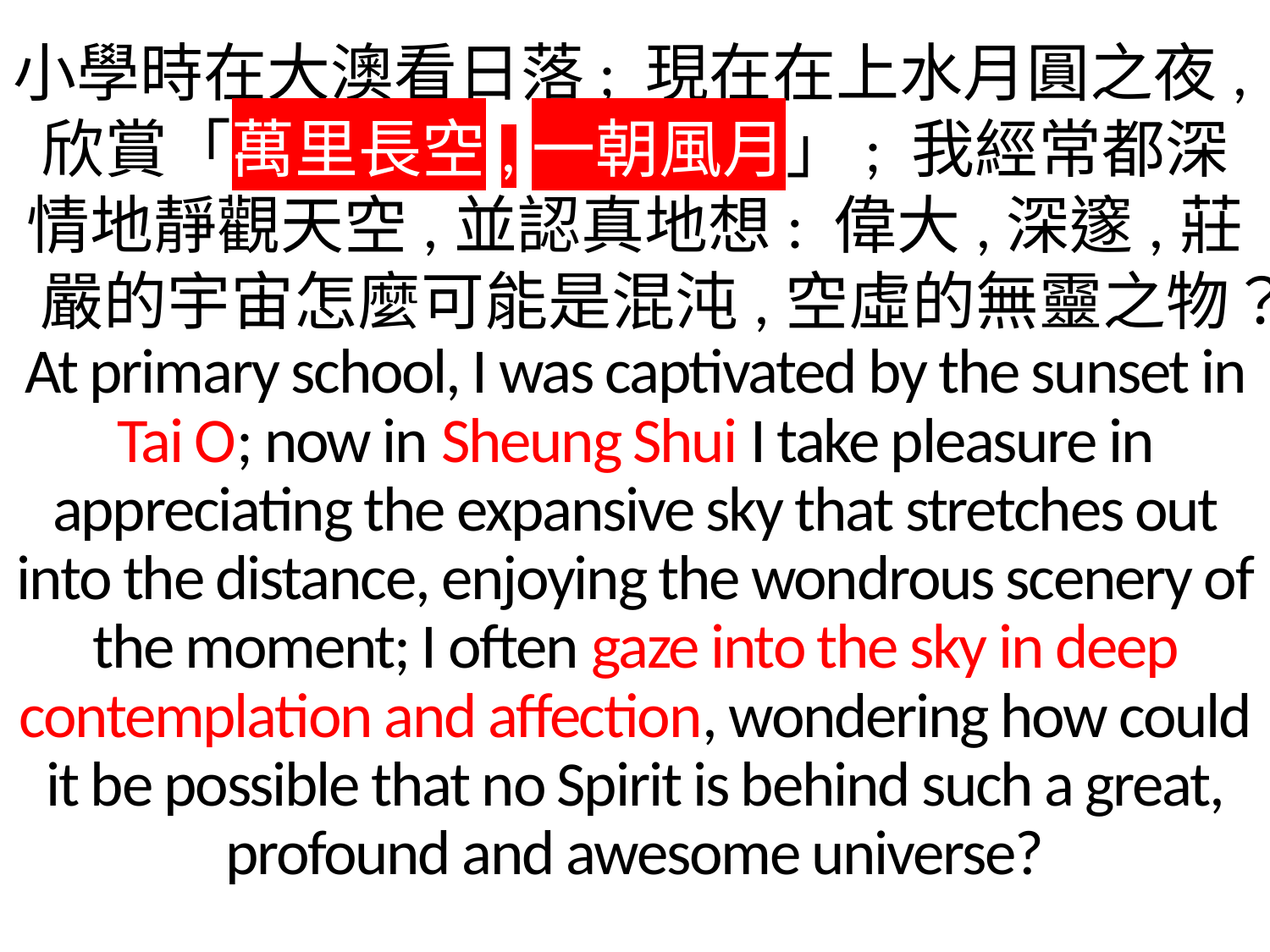

小學時在大澳看日落; 現在在上水月圓之夜,欣賞「萬里長空,一朝風月」; 我經常都深情地靜觀天空,並認真地想: 偉大,深邃,莊嚴的宇宙怎麼可能是混沌,空虛的無靈之物？
At primary school, I was captivated by the sunset in Tai O; now in Sheung Shui I take pleasure in appreciating the expansive sky that stretches out into the distance, enjoying the wondrous scenery of the moment; I often gaze into the sky in deep contemplation and affection, wondering how could it be possible that no Spirit is behind such a great, profound and awesome universe?